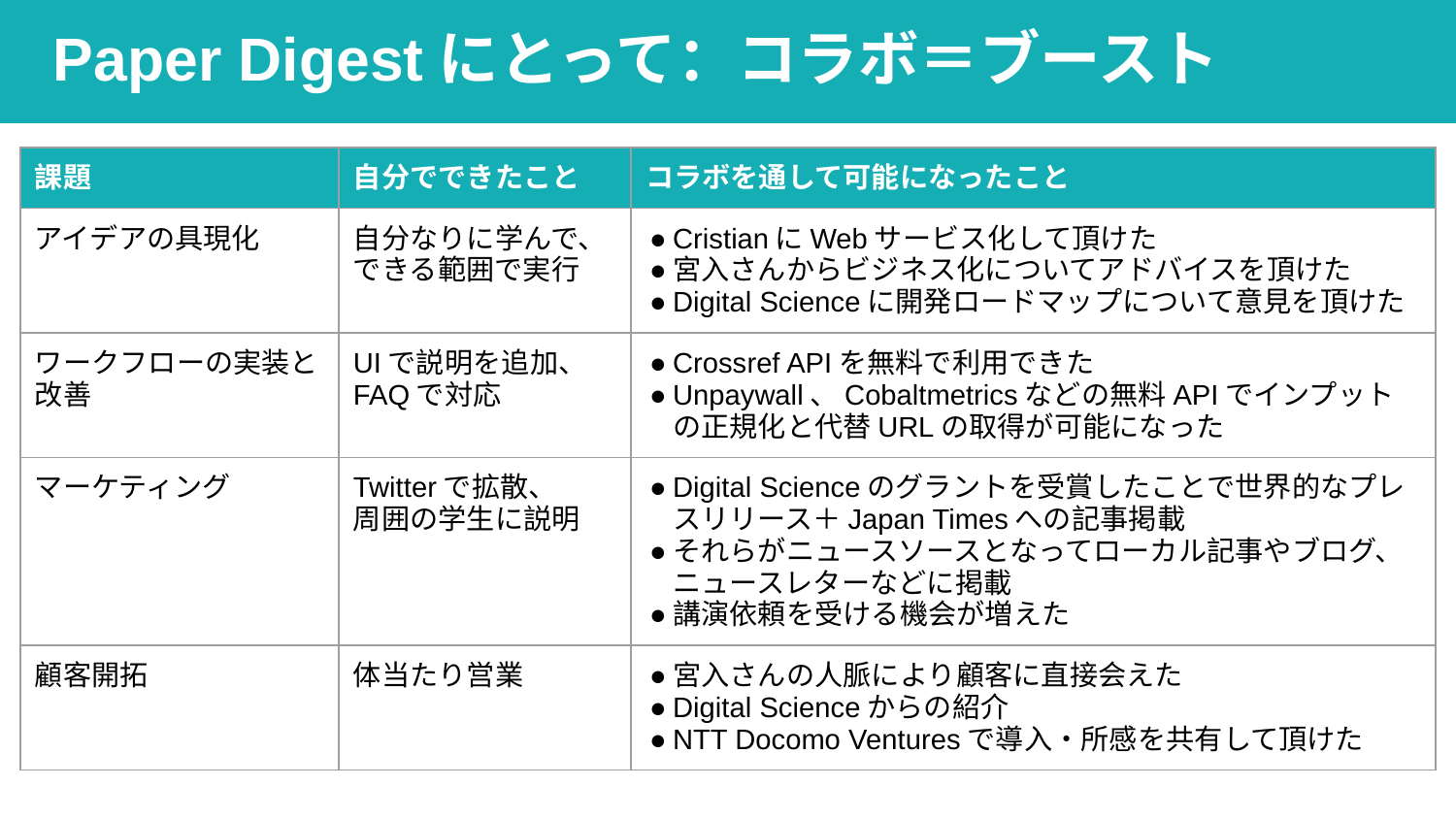

# Paper Digestにとって：コラボ＝ブースト
| 課題 | 自分でできたこと | コラボを通して可能になったこと |
| --- | --- | --- |
| アイデアの具現化 | 自分なりに学んで、できる範囲で実行 | CristianにWebサービス化して頂けた 宮入さんからビジネス化についてアドバイスを頂けた Digital Scienceに開発ロードマップについて意見を頂けた |
| ワークフローの実装と改善 | UIで説明を追加、 FAQで対応 | Crossref APIを無料で利用できた Unpaywall、Cobaltmetricsなどの無料APIでインプットの正規化と代替URLの取得が可能になった |
| マーケティング | Twitterで拡散、 周囲の学生に説明 | Digital Scienceのグラントを受賞したことで世界的なプレスリリース＋Japan Timesへの記事掲載 それらがニュースソースとなってローカル記事やブログ、ニュースレターなどに掲載 講演依頼を受ける機会が増えた |
| 顧客開拓 | 体当たり営業 | 宮入さんの人脈により顧客に直接会えた Digital Scienceからの紹介 NTT Docomo Venturesで導入・所感を共有して頂けた |